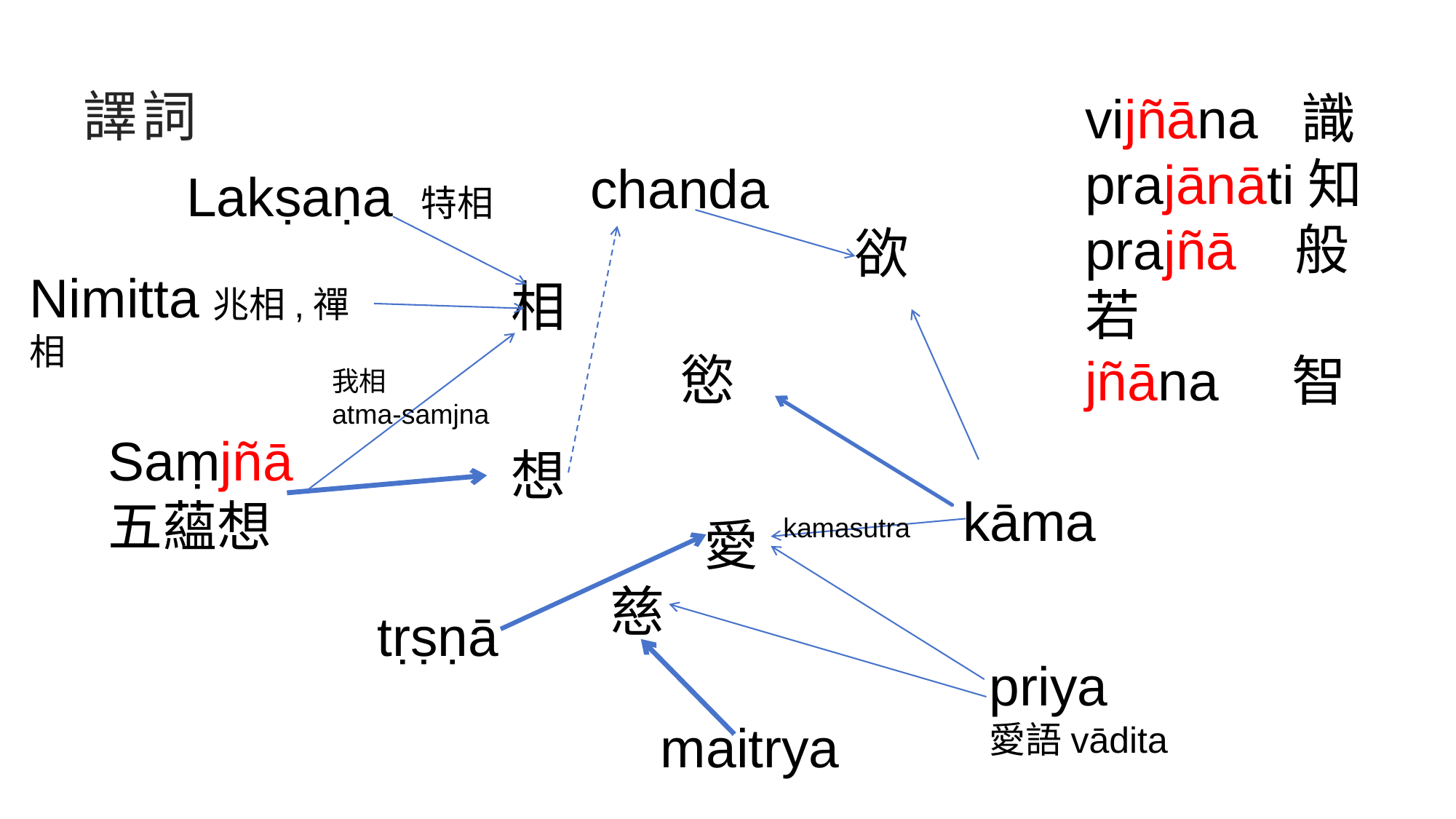

# 譯詞
vijñāna  識    prajānāti知
prajñā   般若
jñāna    智
chanda

Lakṣaṇa 特相

欲
Nimitta兆相,禪相

相
慾
我相
atma-samjna
Saṃjñā
五蘊想

想
kāma

愛
kamasutra
慈
tṛṣṇā

priya
愛語vādita

maitrya